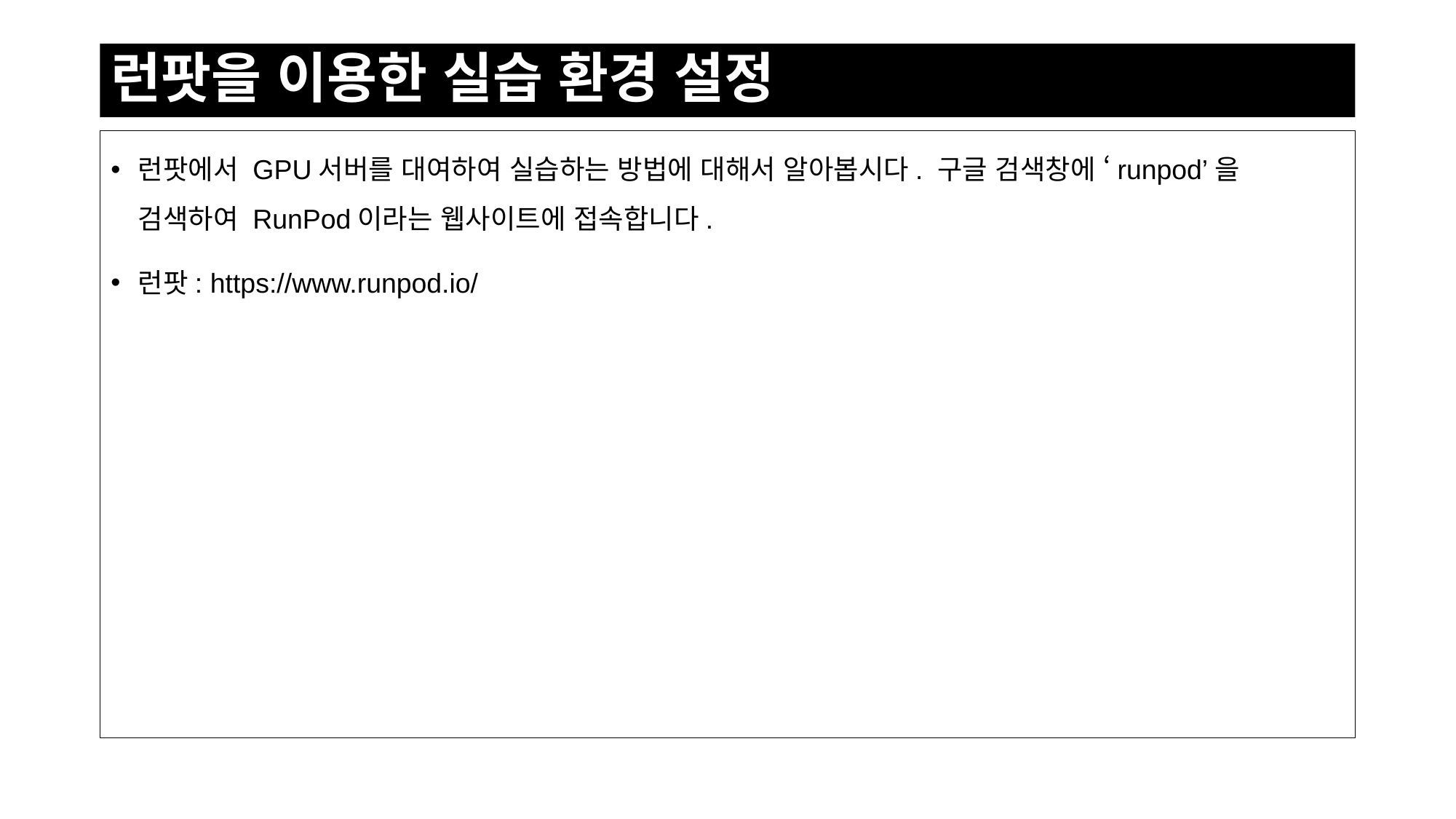

# 런팟을 이용한 실습 환경 설정
런팟에서 GPU서버를 대여하여 실습하는 방법에 대해서 알아봅시다. 구글 검색창에 ‘runpod’을 검색하여 RunPod이라는 웹사이트에 접속합니다.
런팟: https://www.runpod.io/